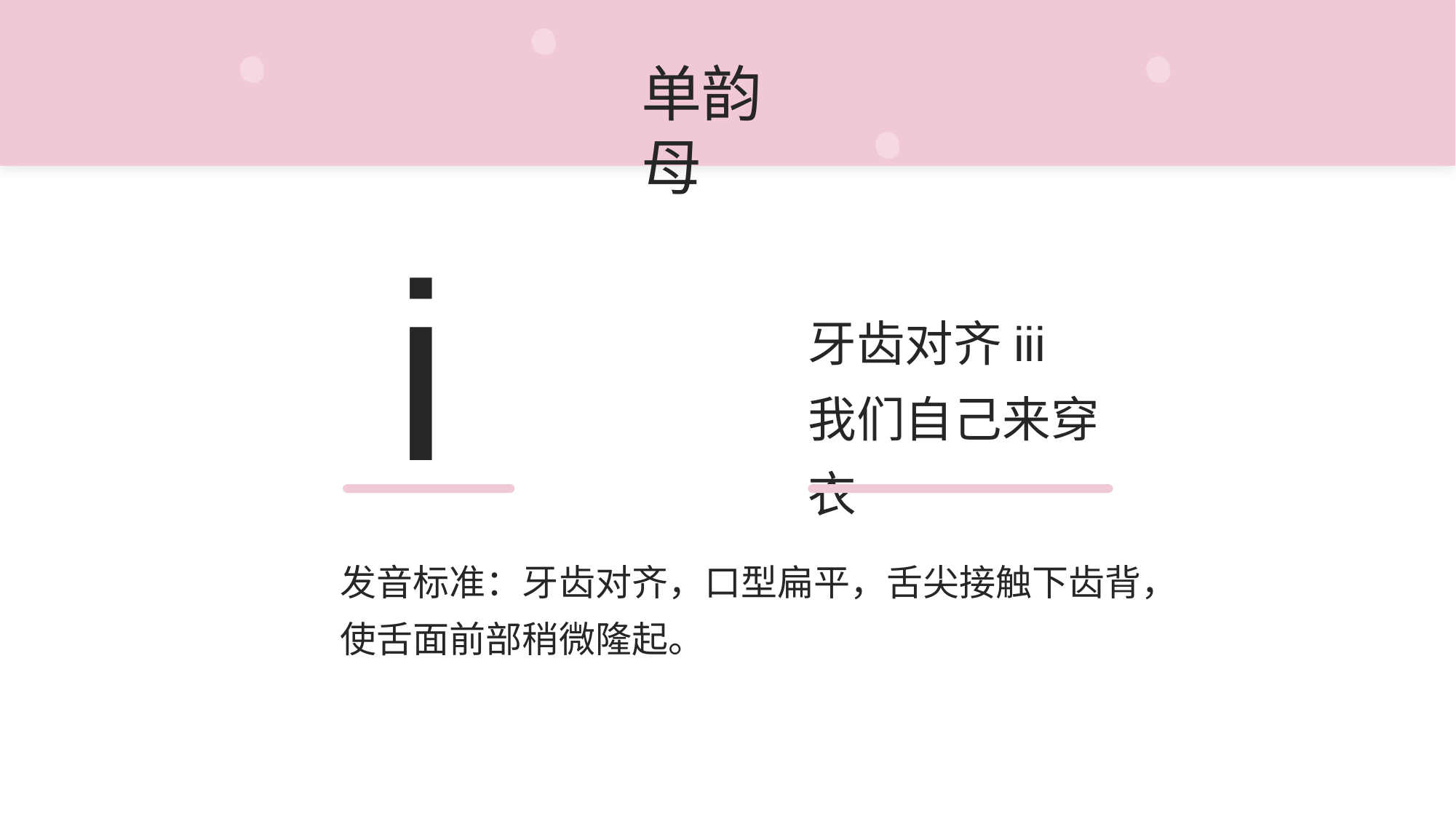

单韵母
i
牙齿对齐iii
我们自己来穿衣

发音标准：牙齿对齐，口型扁平，舌尖接触下齿背，使舌面前部稍微隆起。